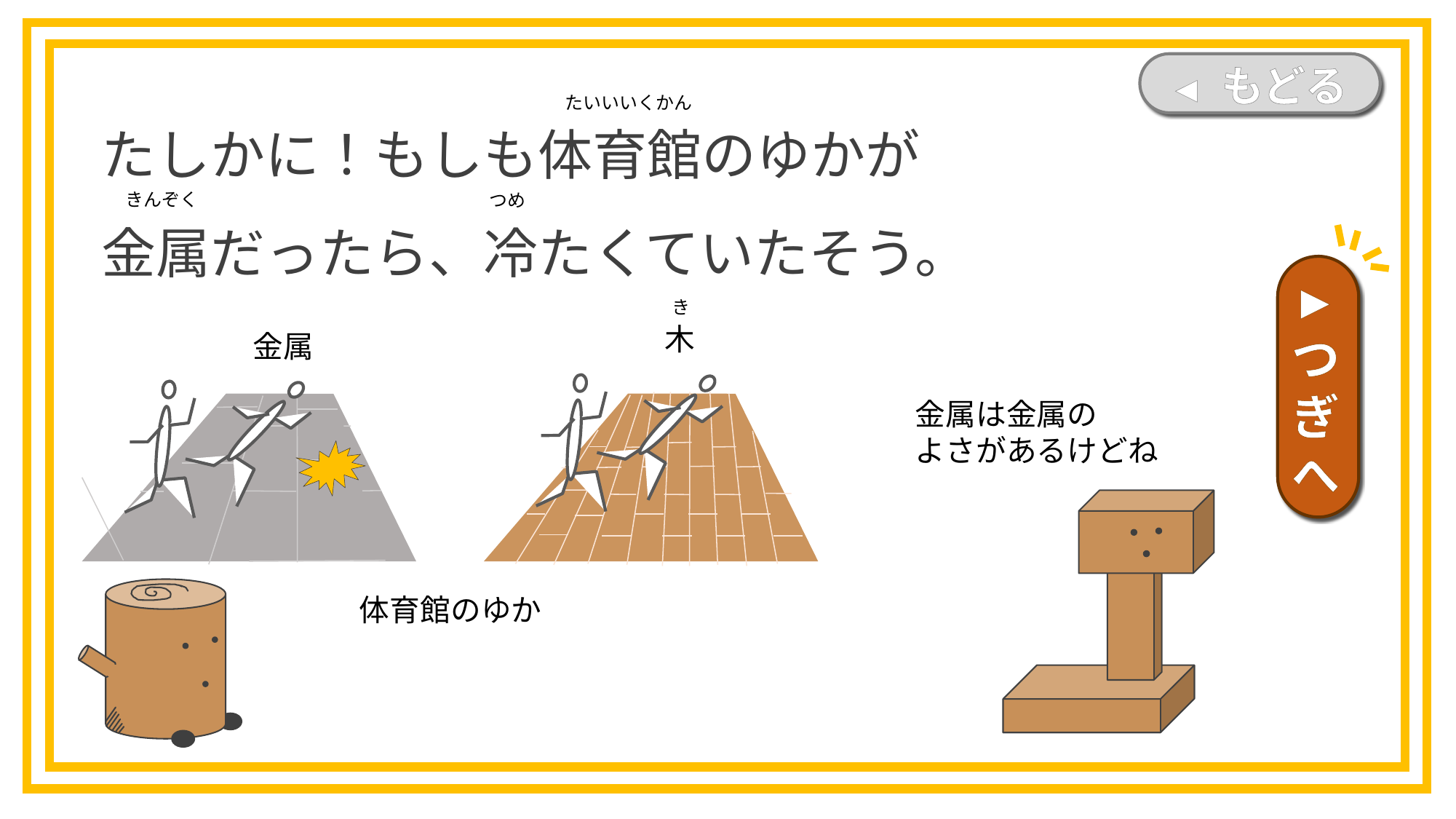

◄ もどる

たしかに！もしも体育館のゆかが
金属だったら、冷たくていたそう。
たいいいくかん
きんぞく
つめ
►つぎへ
き
木
金属

金属は金属の
よさがあるけどね

体育館のゆか